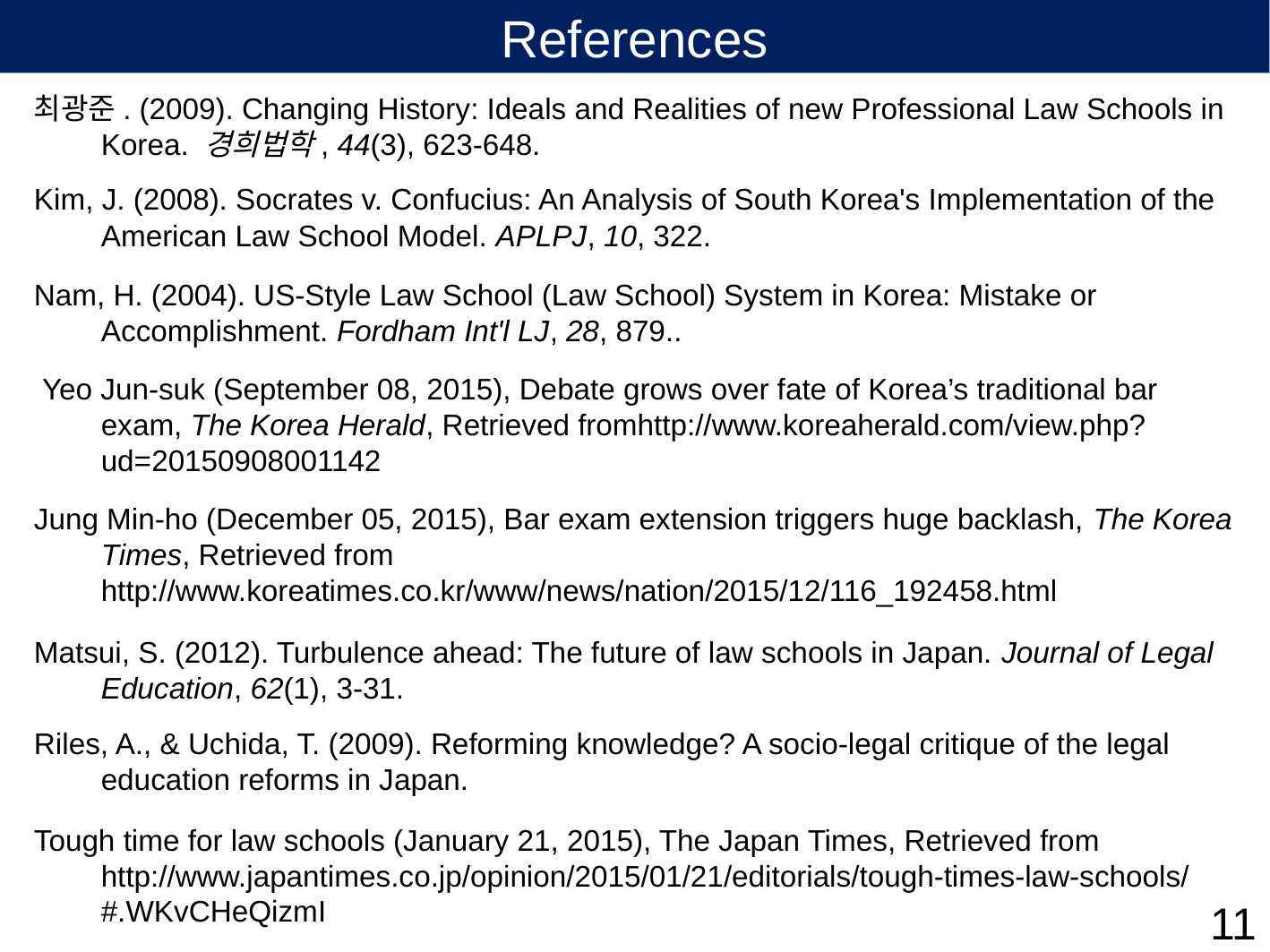

References
최광준. (2009). Changing History: Ideals and Realities of new Professional Law Schools in Korea. 경희법학, 44(3), 623-648.
Kim, J. (2008). Socrates v. Confucius: An Analysis of South Korea's Implementation of the American Law School Model. APLPJ, 10, 322.
Nam, H. (2004). US-Style Law School (Law School) System in Korea: Mistake or Accomplishment. Fordham Int'l LJ, 28, 879..
 Yeo Jun-suk (September 08, 2015), Debate grows over fate of Korea’s traditional bar exam, The Korea Herald, Retrieved fromhttp://www.koreaherald.com/view.php?ud=20150908001142
Jung Min-ho (December 05, 2015), Bar exam extension triggers huge backlash, The Korea Times, Retrieved from http://www.koreatimes.co.kr/www/news/nation/2015/12/116_192458.html
Matsui, S. (2012). Turbulence ahead: The future of law schools in Japan. Journal of Legal Education, 62(1), 3-31.
Riles, A., & Uchida, T. (2009). Reforming knowledge? A socio-legal critique of the legal education reforms in Japan.
Tough time for law schools (January 21, 2015), The Japan Times, Retrieved from http://www.japantimes.co.jp/opinion/2015/01/21/editorials/tough-times-law-schools/#.WKvCHeQizmI
11